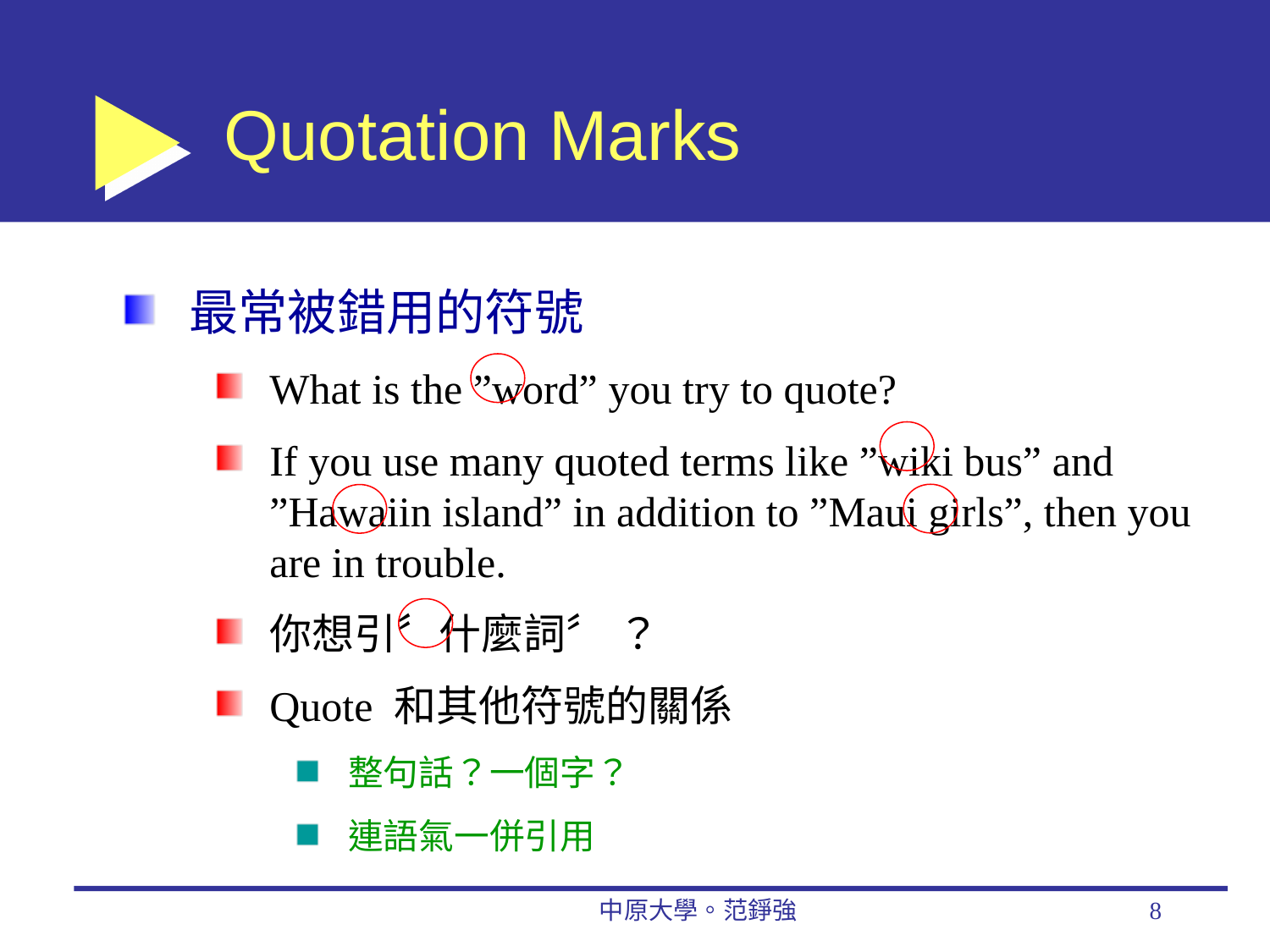

# Quotation Marks
最常被錯用的符號
What is the ”word” you try to quote?
If you use many quoted terms like ”wiki bus” and ”Hawaiin island” in addition to ”Maui girls”, then you are in trouble.
你想引〞什麼詞〞 ？
Quote 和其他符號的關係
整句話？一個字？
連語氣一併引用

中原大學。范錚強
8